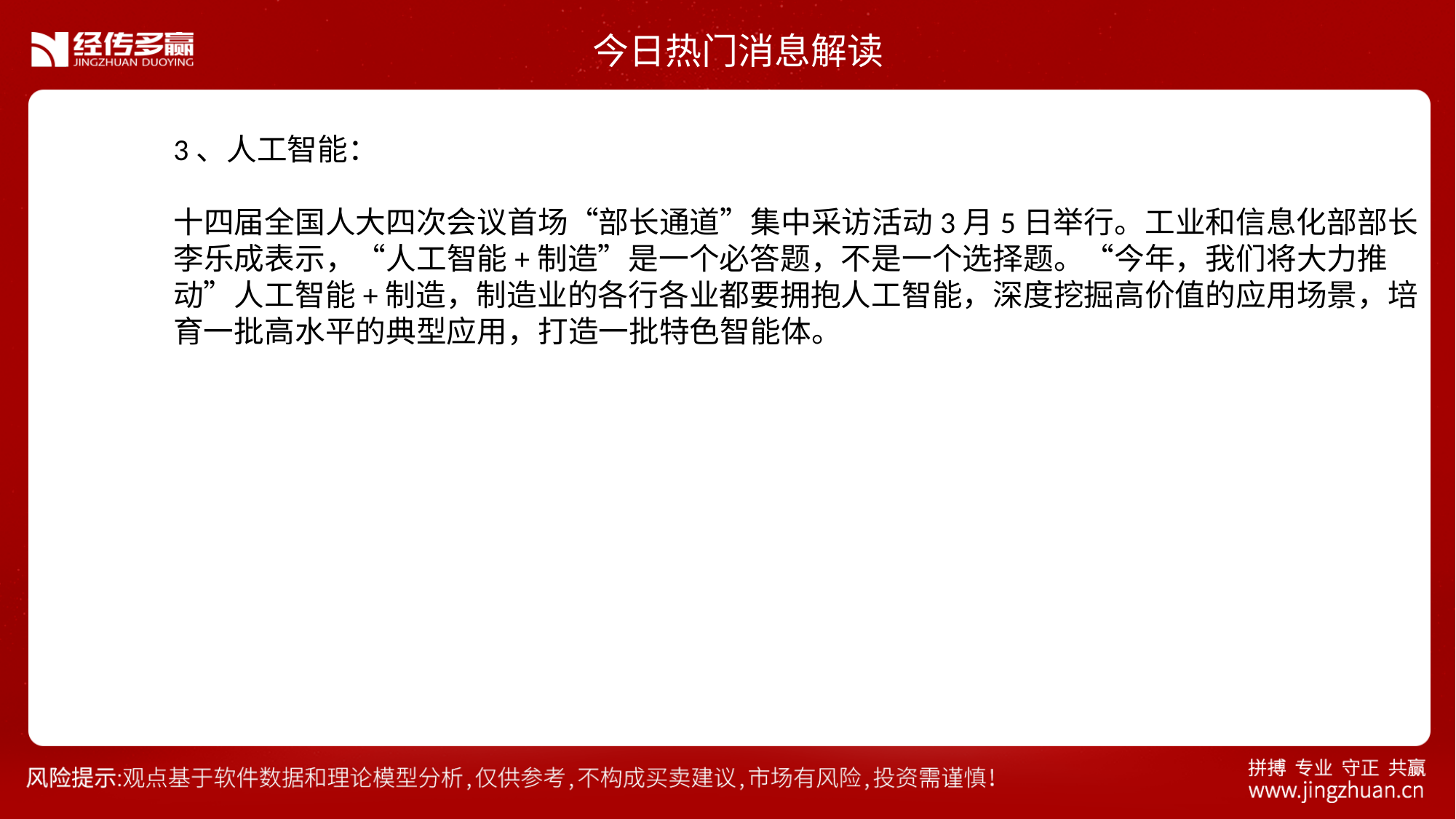

今日热门消息解读
3、人工智能：

十四届全国人大四次会议首场“部长通道”集中采访活动3月5日举行。工业和信息化部部长李乐成表示，“人工智能+制造”是一个必答题，不是一个选择题。“今年，我们将大力推动”人工智能+制造，制造业的各行各业都要拥抱人工智能，深度挖掘高价值的应用场景，培育一批高水平的典型应用，打造一批特色智能体。